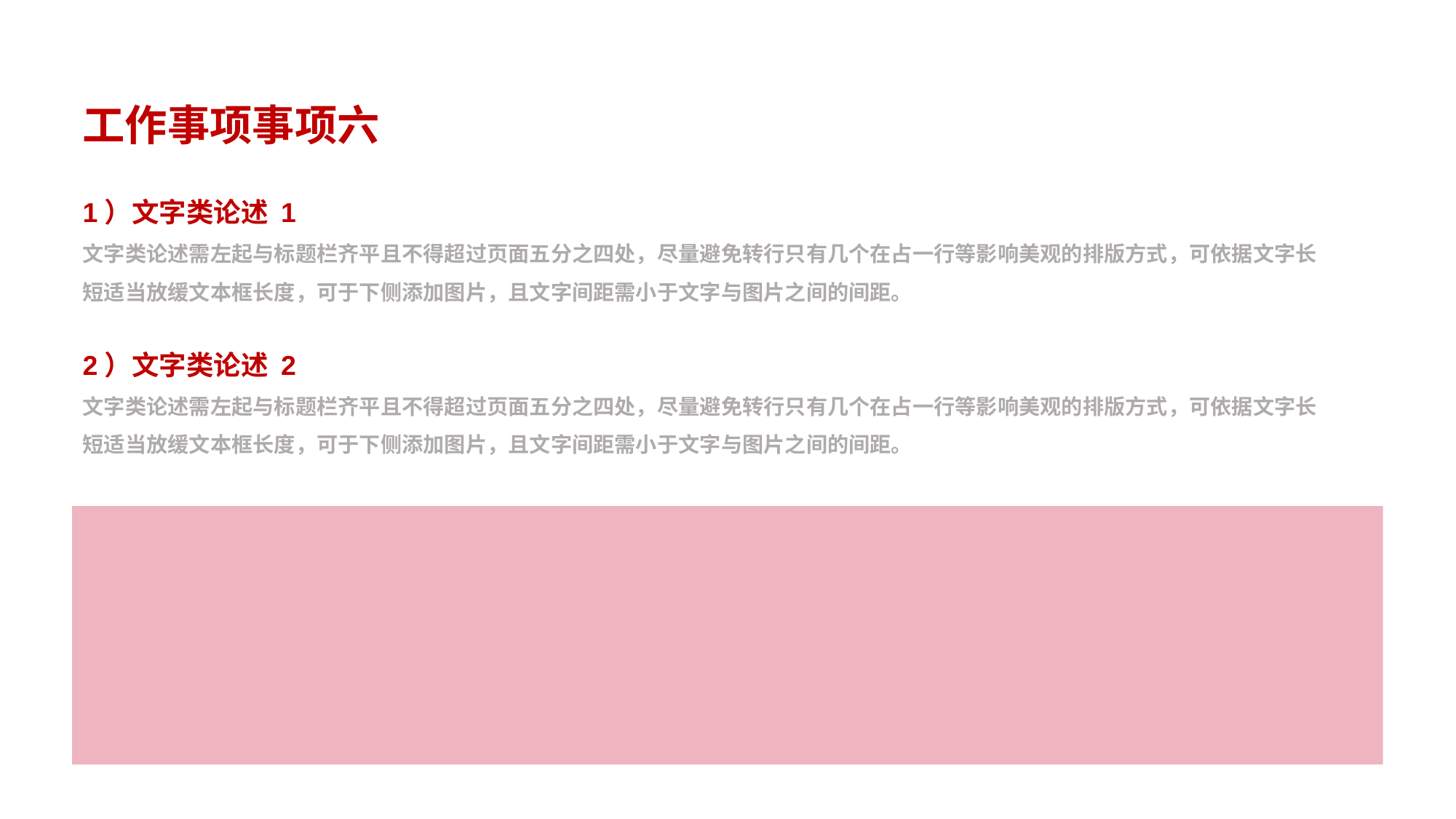

工作事项事项六
1）文字类论述 1
文字类论述需左起与标题栏齐平且不得超过页面五分之四处，尽量避免转行只有几个在占一行等影响美观的排版方式，可依据文字长短适当放缓文本框长度，可于下侧添加图片，且文字间距需小于文字与图片之间的间距。

2）文字类论述 2
文字类论述需左起与标题栏齐平且不得超过页面五分之四处，尽量避免转行只有几个在占一行等影响美观的排版方式，可依据文字长短适当放缓文本框长度，可于下侧添加图片，且文字间距需小于文字与图片之间的间距。